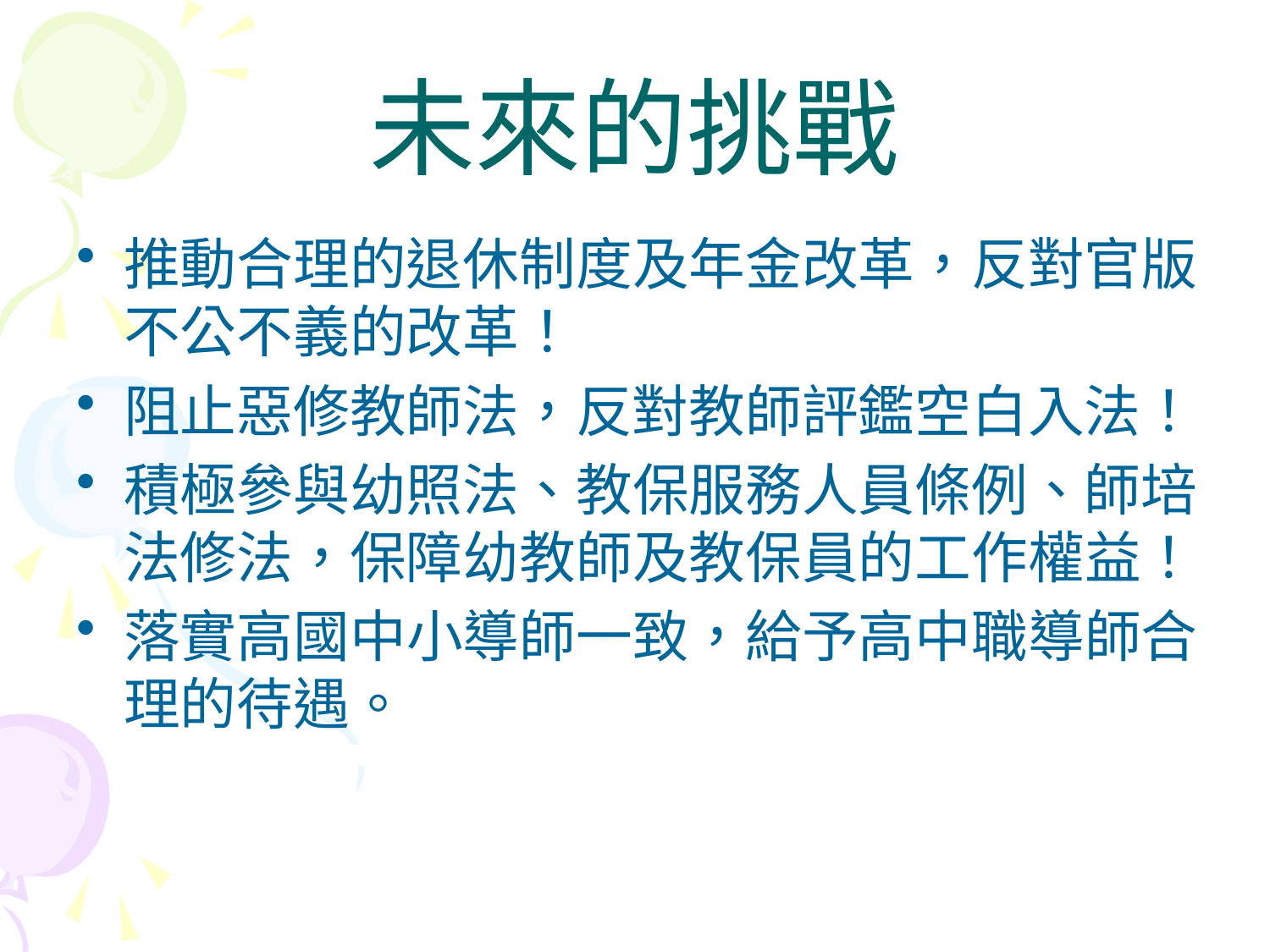

# 未來的挑戰
推動合理的退休制度及年金改革，反對官版不公不義的改革！
阻止惡修教師法，反對教師評鑑空白入法！
積極參與幼照法、教保服務人員條例、師培法修法，保障幼教師及教保員的工作權益！
落實高國中小導師一致，給予高中職導師合理的待遇。